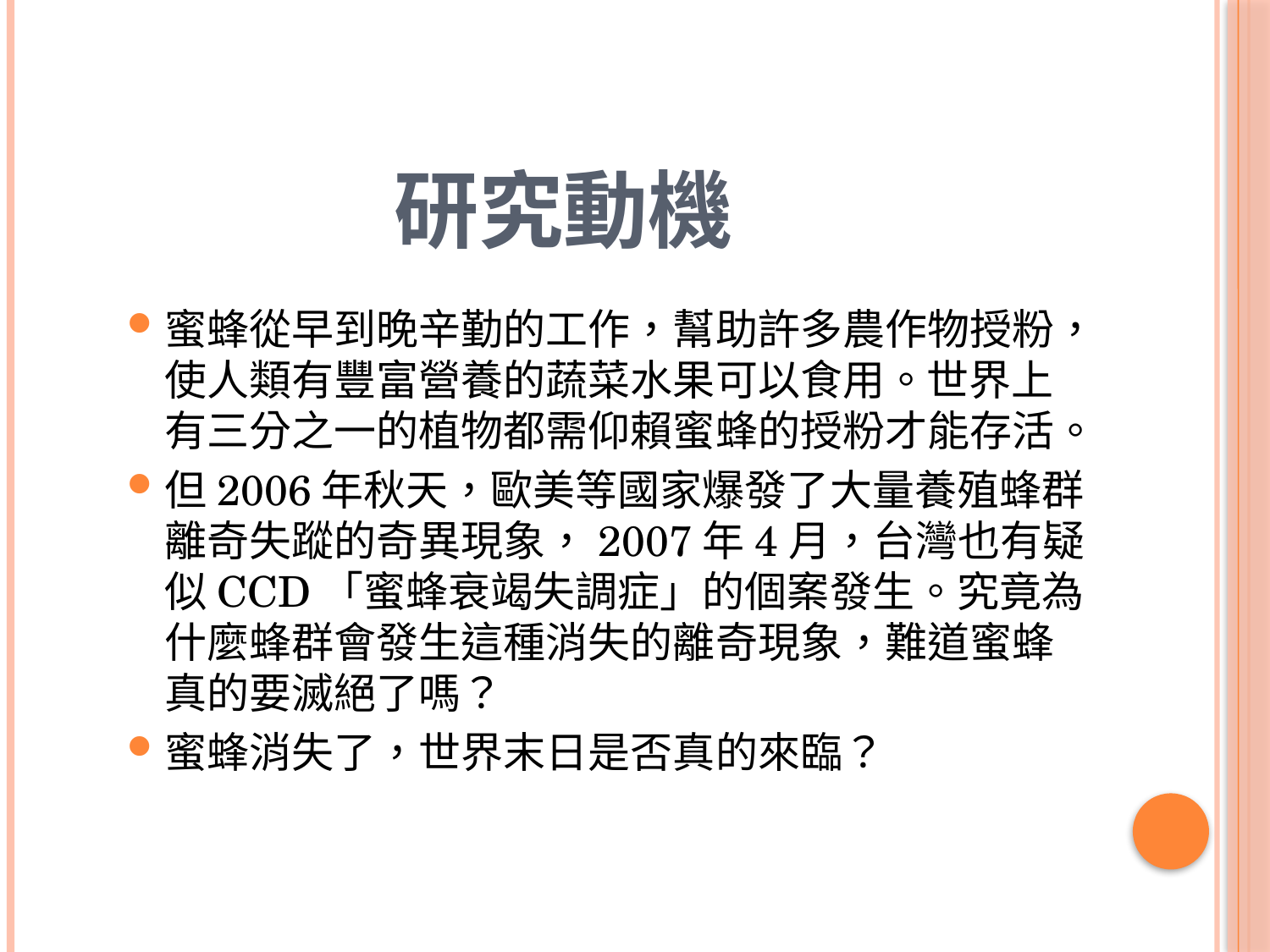

# 研究動機
蜜蜂從早到晚辛勤的工作，幫助許多農作物授粉，使人類有豐富營養的蔬菜水果可以食用。世界上有三分之一的植物都需仰賴蜜蜂的授粉才能存活。
但2006年秋天，歐美等國家爆發了大量養殖蜂群離奇失蹤的奇異現象，2007年4月，台灣也有疑似CCD「蜜蜂衰竭失調症」的個案發生。究竟為什麼蜂群會發生這種消失的離奇現象，難道蜜蜂真的要滅絕了嗎？
蜜蜂消失了，世界末日是否真的來臨？